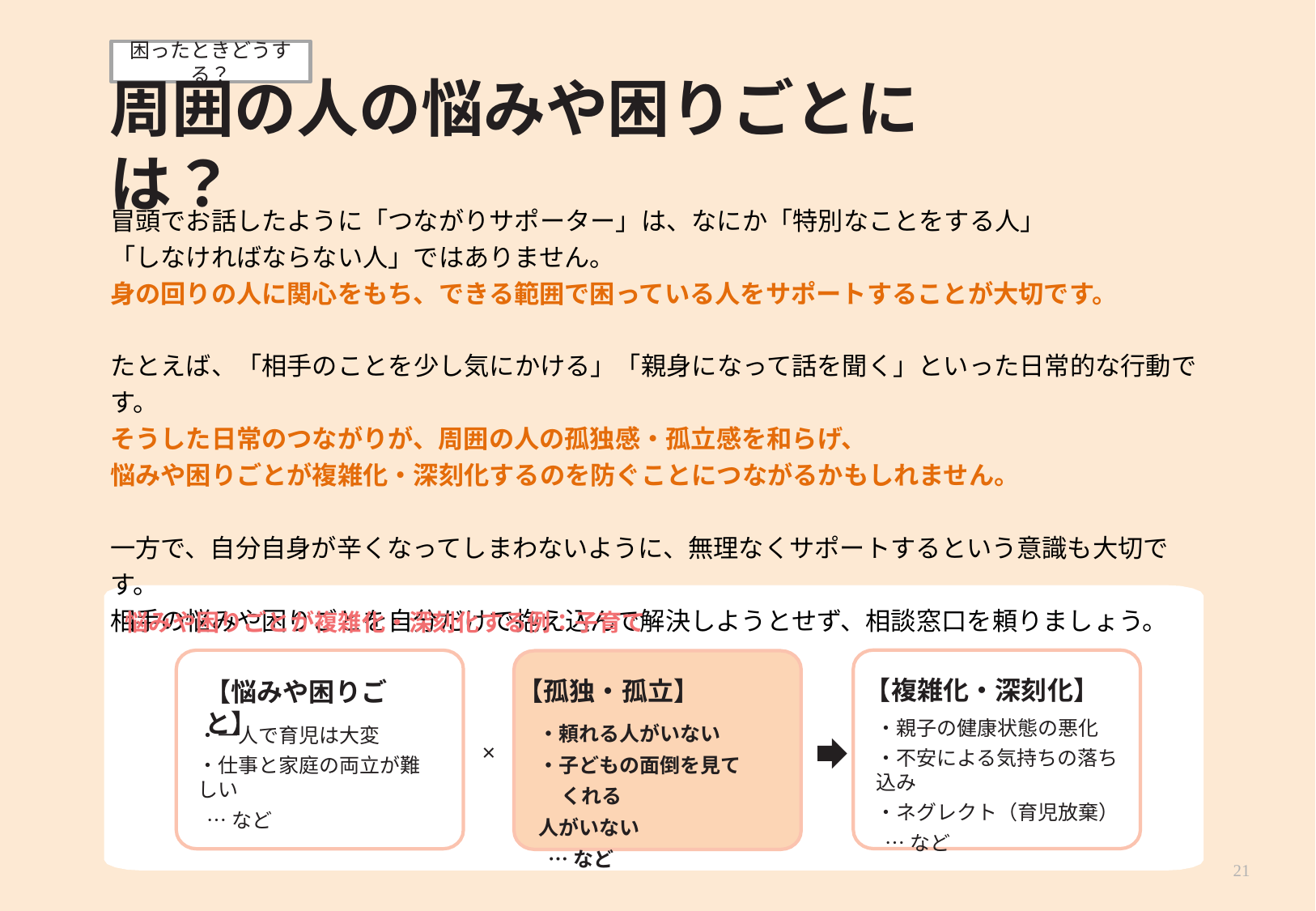

困ったときどうする？
# 周囲の人の悩みや困りごとには？
冒頭でお話したように「つながりサポーター」は、なにか「特別なことをする人」
「しなければならない人」ではありません。
身の回りの人に関心をもち、できる範囲で困っている人をサポートすることが大切です。

たとえば、「相手のことを少し気にかける」「親身になって話を聞く」といった日常的な行動です。
そうした日常のつながりが、周囲の人の孤独感・孤立感を和らげ、
悩みや困りごとが複雑化・深刻化するのを防ぐことにつながるかもしれません。

一方で、自分自身が辛くなってしまわないように、無理なくサポートするという意識も大切です。
相手の悩みや困りごとを自分だけで抱え込んで解決しようとせず、相談窓口を頼りましょう。

悩みや困りごとが複雑化・深刻化する例：子育て

【複雑化・深刻化】
【孤独・孤立】
【悩みや困りごと】
・親子の健康状態の悪化
・不安による気持ちの落ち込み
・ネグレクト（育児放棄）
  …など
・頼れる人がいない
・子どもの面倒を見てくれる
人がいない
  …など
・一人で育児は大変
・仕事と家庭の両立が難しい
  …など
×

21